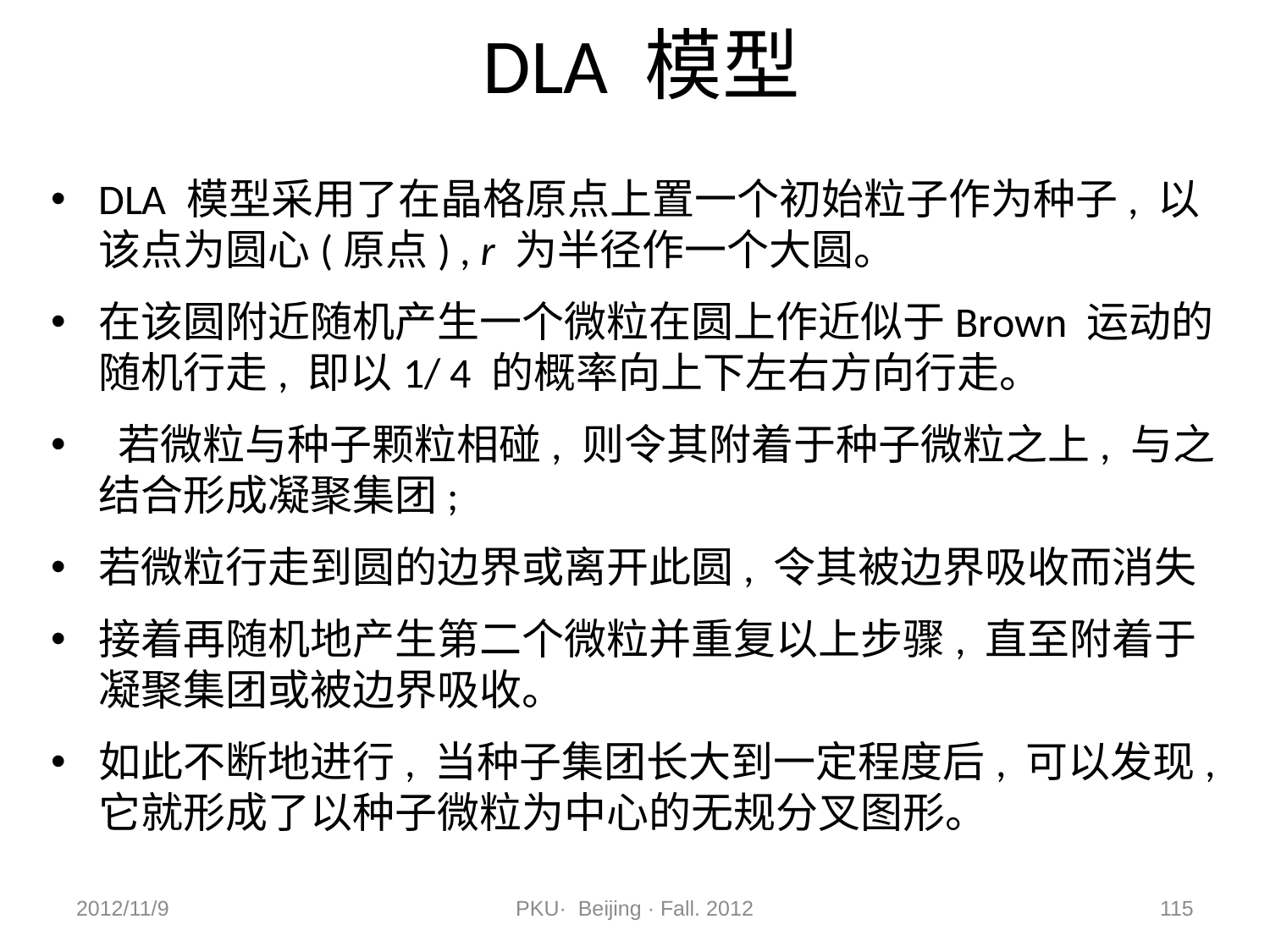

# DLA 模型
DLA 模型采用了在晶格原点上置一个初始粒子作为种子, 以该点为圆心(原点) , r 为半径作一个大圆。
在该圆附近随机产生一个微粒在圆上作近似于Brown 运动的随机行走, 即以1/ 4 的概率向上下左右方向行走。
 若微粒与种子颗粒相碰, 则令其附着于种子微粒之上, 与之结合形成凝聚集团;
若微粒行走到圆的边界或离开此圆, 令其被边界吸收而消失
接着再随机地产生第二个微粒并重复以上步骤, 直至附着于凝聚集团或被边界吸收。
如此不断地进行, 当种子集团长大到一定程度后, 可以发现, 它就形成了以种子微粒为中心的无规分叉图形。
2012/11/9
PKU·  Beijing · Fall. 2012
115